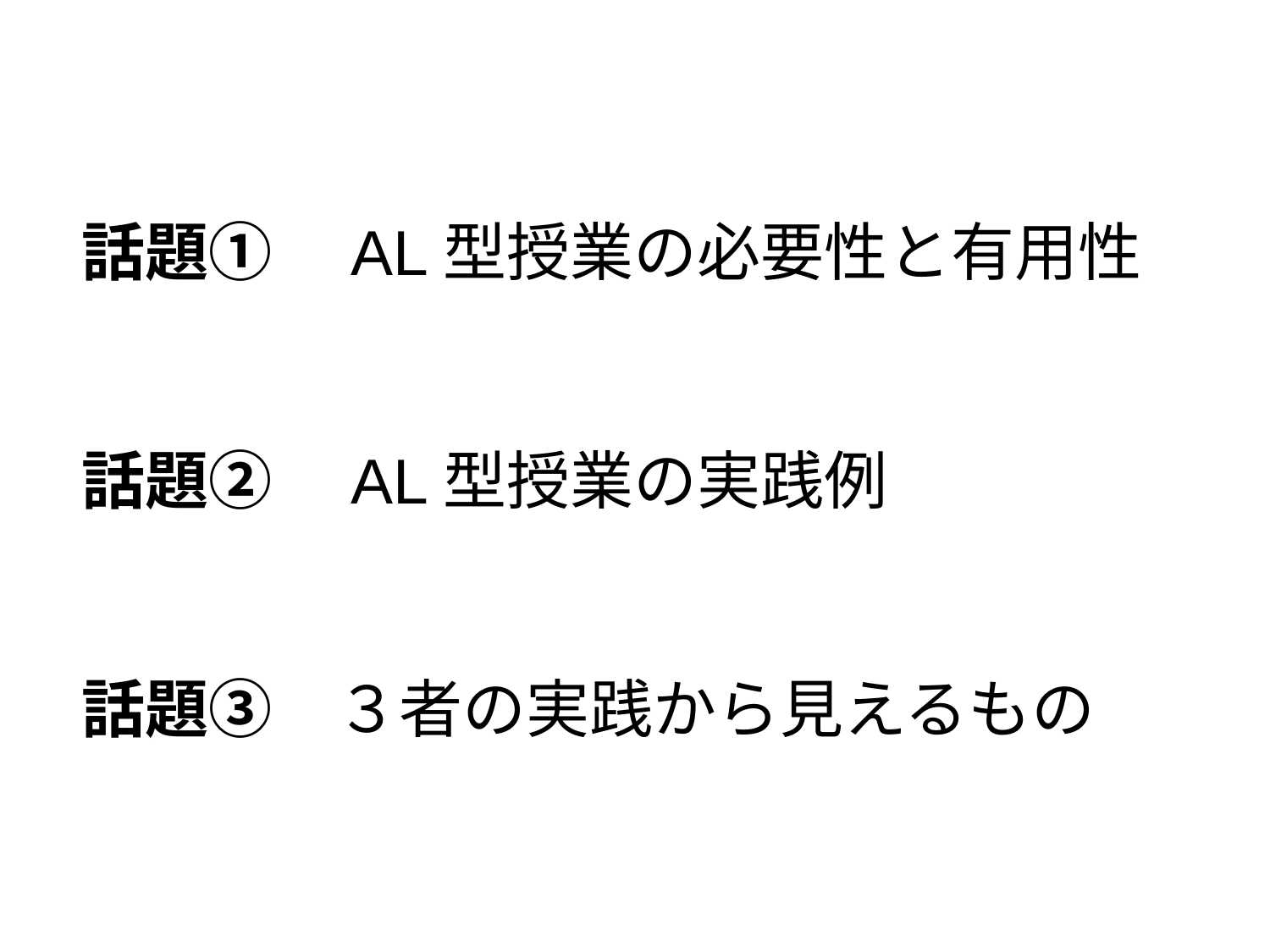

話題①　AL型授業の必要性と有用性

話題②　AL型授業の実践例

話題③　３者の実践から見えるもの